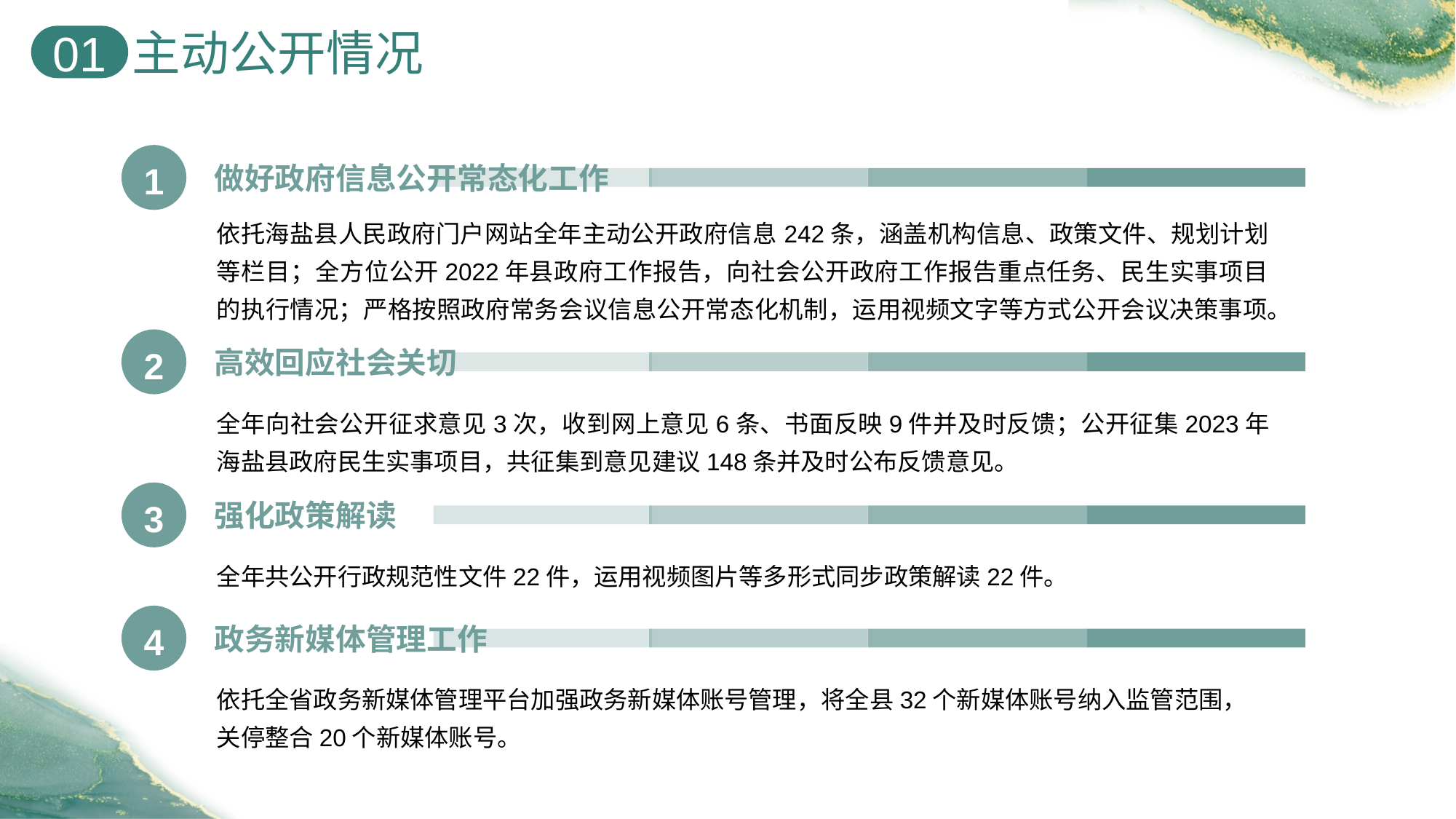

主动公开情况
01
1
做好政府信息公开常态化工作

依托海盐县人民政府门户网站全年主动公开政府信息242条，涵盖机构信息、政策文件、规划计划等栏目；全方位公开2022年县政府工作报告，向社会公开政府工作报告重点任务、民生实事项目的执行情况；严格按照政府常务会议信息公开常态化机制，运用视频文字等方式公开会议决策事项。
2
高效回应社会关切

全年向社会公开征求意见3次，收到网上意见6条、书面反映9件并及时反馈；公开征集2023年海盐县政府民生实事项目，共征集到意见建议148条并及时公布反馈意见。
3
强化政策解读

全年共公开行政规范性文件22件，运用视频图片等多形式同步政策解读22件。
4
政务新媒体管理工作

依托全省政务新媒体管理平台加强政务新媒体账号管理，将全县32个新媒体账号纳入监管范围，关停整合20个新媒体账号。